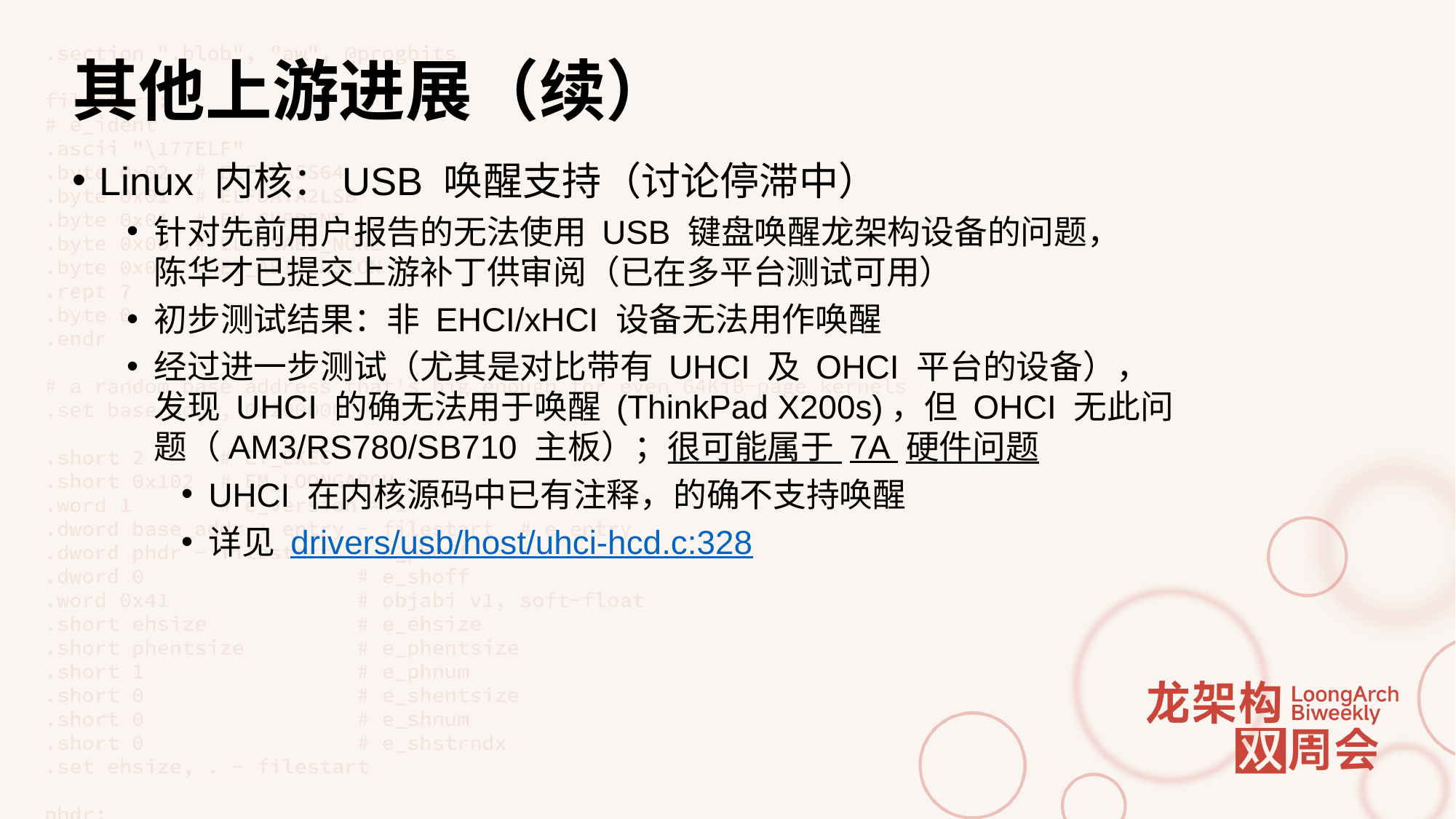

# 其他上游进展（续）
Linux 内核：USB 唤醒支持（讨论停滞中）
针对先前用户报告的无法使用 USB 键盘唤醒龙架构设备的问题，
陈华才已提交上游补丁供审阅（已在多平台测试可用）
初步测试结果：非 EHCI/xHCI 设备无法用作唤醒
经过进一步测试（尤其是对比带有 UHCI 及 OHCI 平台的设备），发现 UHCI 的确无法用于唤醒 (ThinkPad X200s)，但 OHCI 无此问题（AM3/RS780/SB710 主板）；很可能属于 7A 硬件问题
UHCI 在内核源码中已有注释，的确不支持唤醒
详见 drivers/usb/host/uhci-hcd.c:328